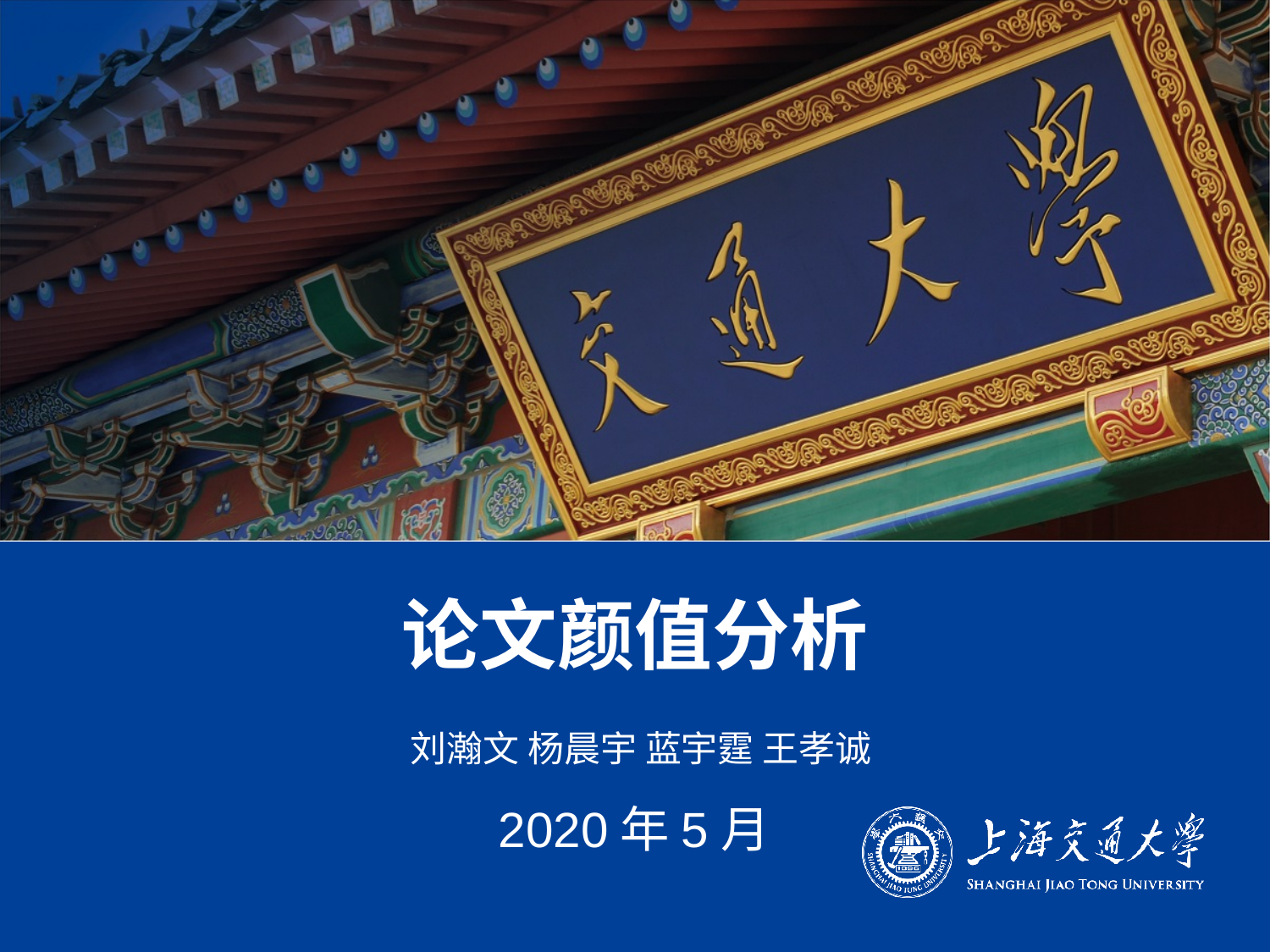

# 论文颜值分析
 刘瀚文 杨晨宇 蓝宇霆 王孝诚
2020年5月